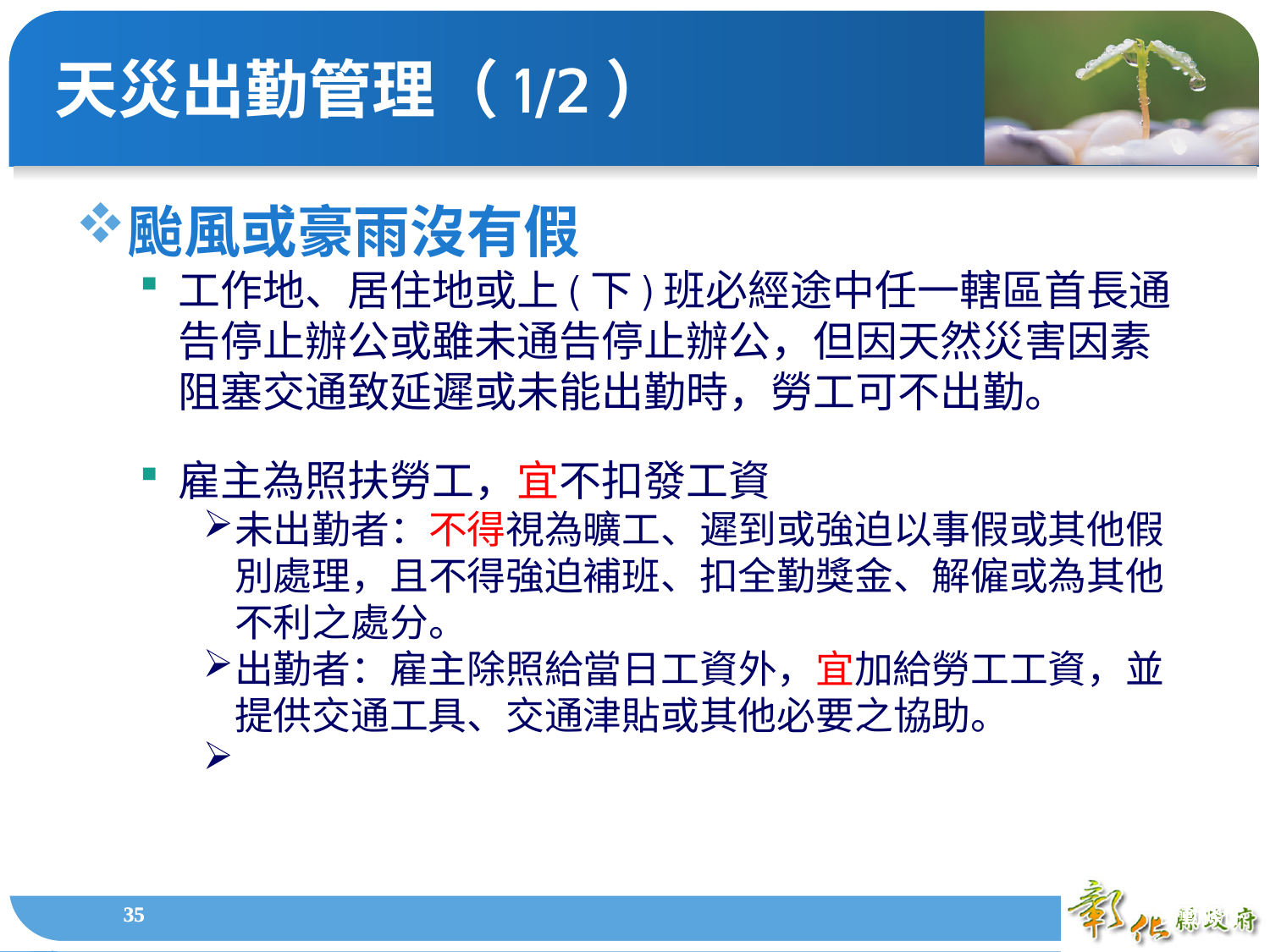

天災出勤管理（1/2）
颱風或豪雨沒有假
工作地、居住地或上(下)班必經途中任一轄區首長通告停止辦公或雖未通告停止辦公，但因天然災害因素阻塞交通致延遲或未能出勤時，勞工可不出勤。

雇主為照扶勞工，宜不扣發工資
未出勤者：不得視為曠工、遲到或強迫以事假或其他假別處理，且不得強迫補班、扣全勤獎金、解僱或為其他不利之處分。
出勤者：雇主除照給當日工資外，宜加給勞工工資，並提供交通工具、交通津貼或其他必要之協助。

35
35
勞動條件